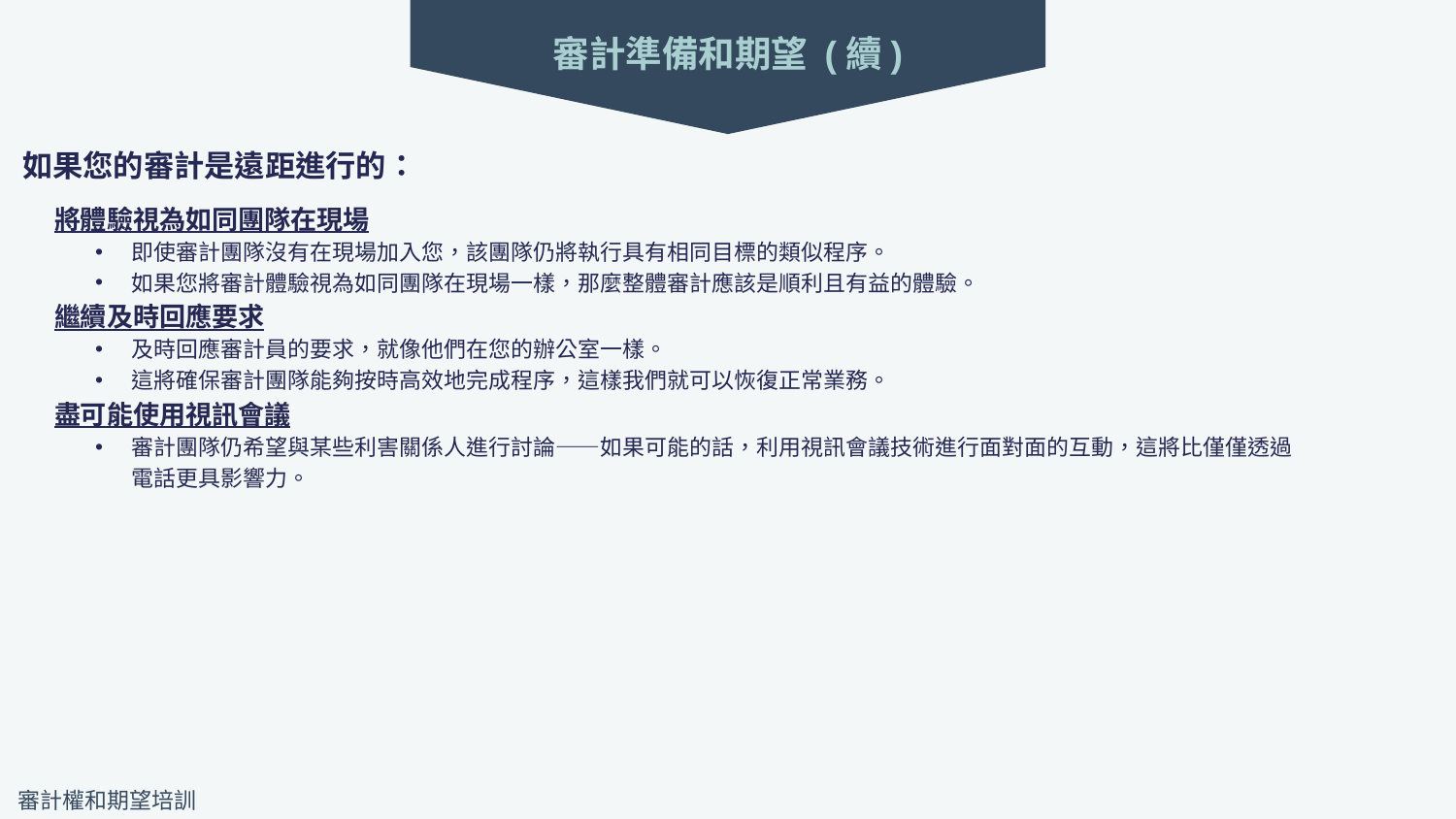

審計準備和期望 (續)
如果您的審計是遠距進行的：
將體驗視為如同團隊在現場
即使審計團隊沒有在現場加入您，該團隊仍將執行具有相同目標的類似程序。
如果您將審計體驗視為如同團隊在現場一樣，那麼整體審計應該是順利且有益的體驗。
繼續及時回應要求
及時回應審計員的要求，就像他們在您的辦公室一樣。
這將確保審計團隊能夠按時高效地完成程序，這樣我們就可以恢復正常業務。
盡可能使用視訊會議
審計團隊仍希望與某些利害關係人進行討論——如果可能的話，利用視訊會議技術進行面對面的互動，這將比僅僅透過電話更具影響力。